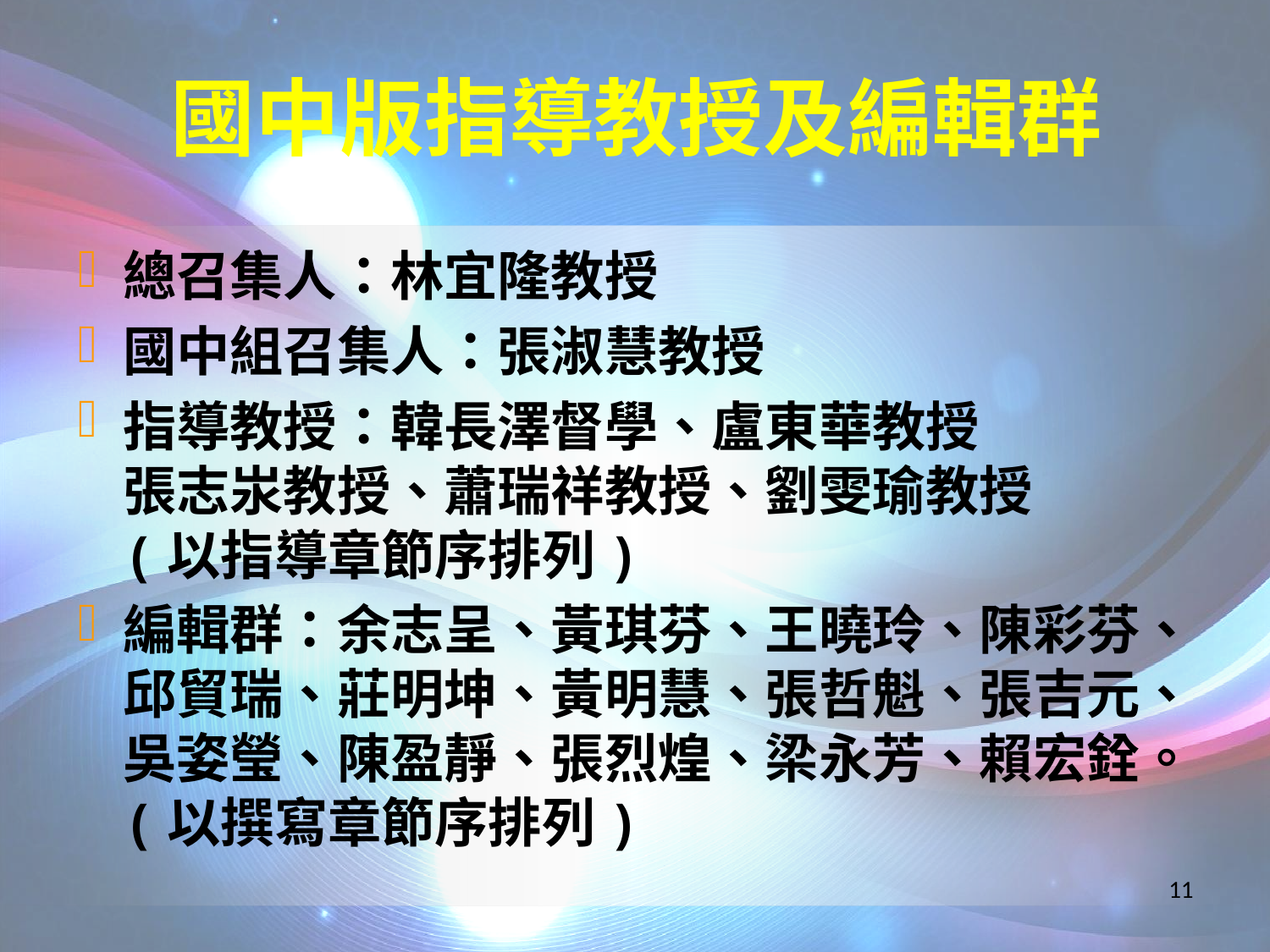

# 國中版指導教授及編輯群
總召集人：林宜隆教授
國中組召集人：張淑慧教授
指導教授：韓長澤督學、盧東華教授
張志汖教授、蕭瑞祥教授、劉雯瑜教授
(以指導章節序排列)
編輯群：余志呈、黃琪芬、王曉玲、陳彩芬、邱貿瑞、莊明坤、黃明慧、張哲魁、張吉元、吳姿瑩、陳盈靜、張烈煌、梁永芳、賴宏銓。(以撰寫章節序排列)

11